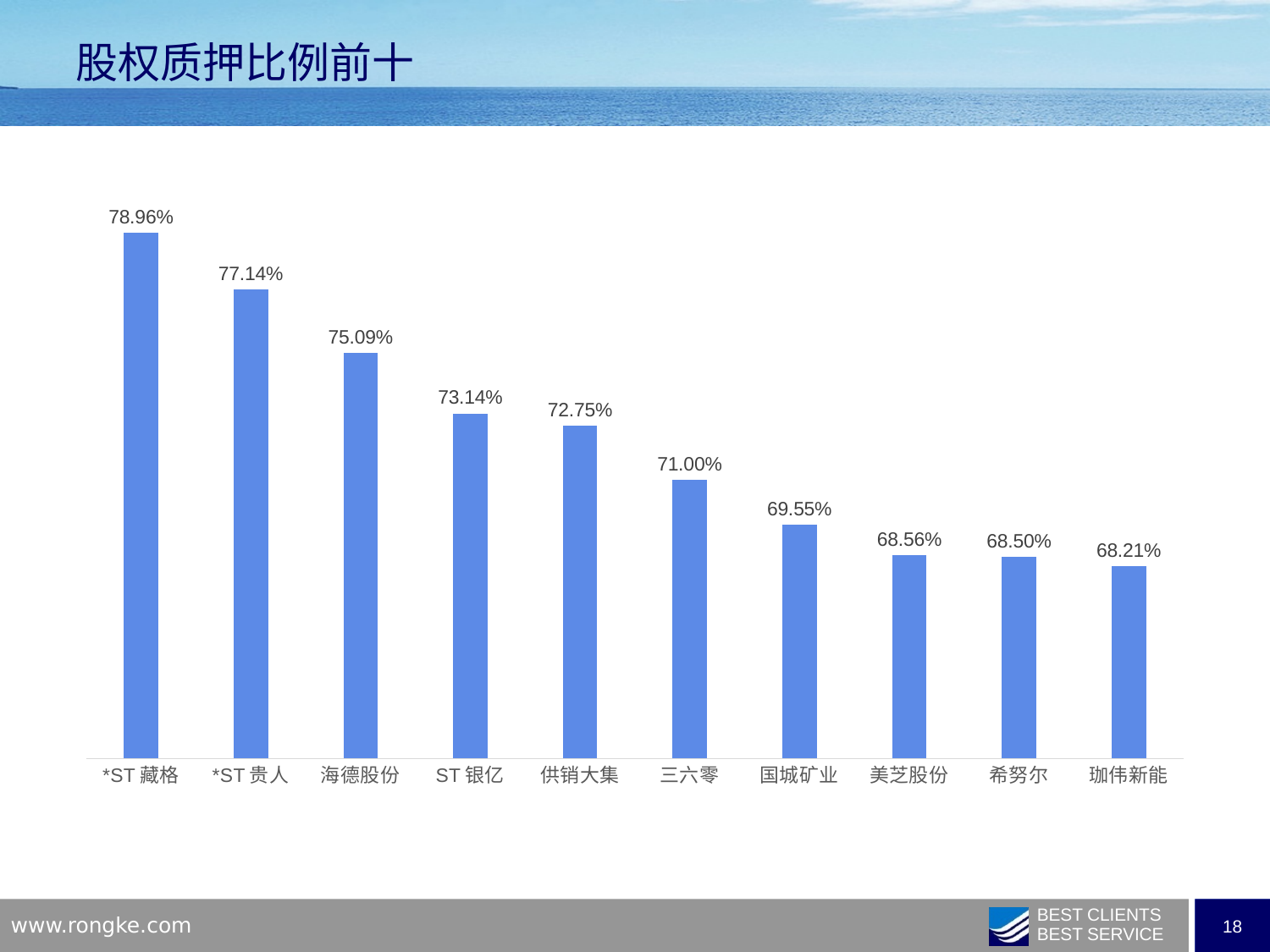

股权质押比例前十

### Chart

| Category |  |
|---|---|
| *ST藏格 | 0.7896 |
| *ST贵人 | 0.7714 |
| 海德股份 | 0.7509 |
| ST银亿 | 0.7314 |
| 供销大集 | 0.7275 |
| 三六零 | 0.71 |
| 国城矿业 | 0.6955 |
| 美芝股份 | 0.6856 |
| 希努尔 | 0.685 |
| 珈伟新能 | 0.6820999999999999 |